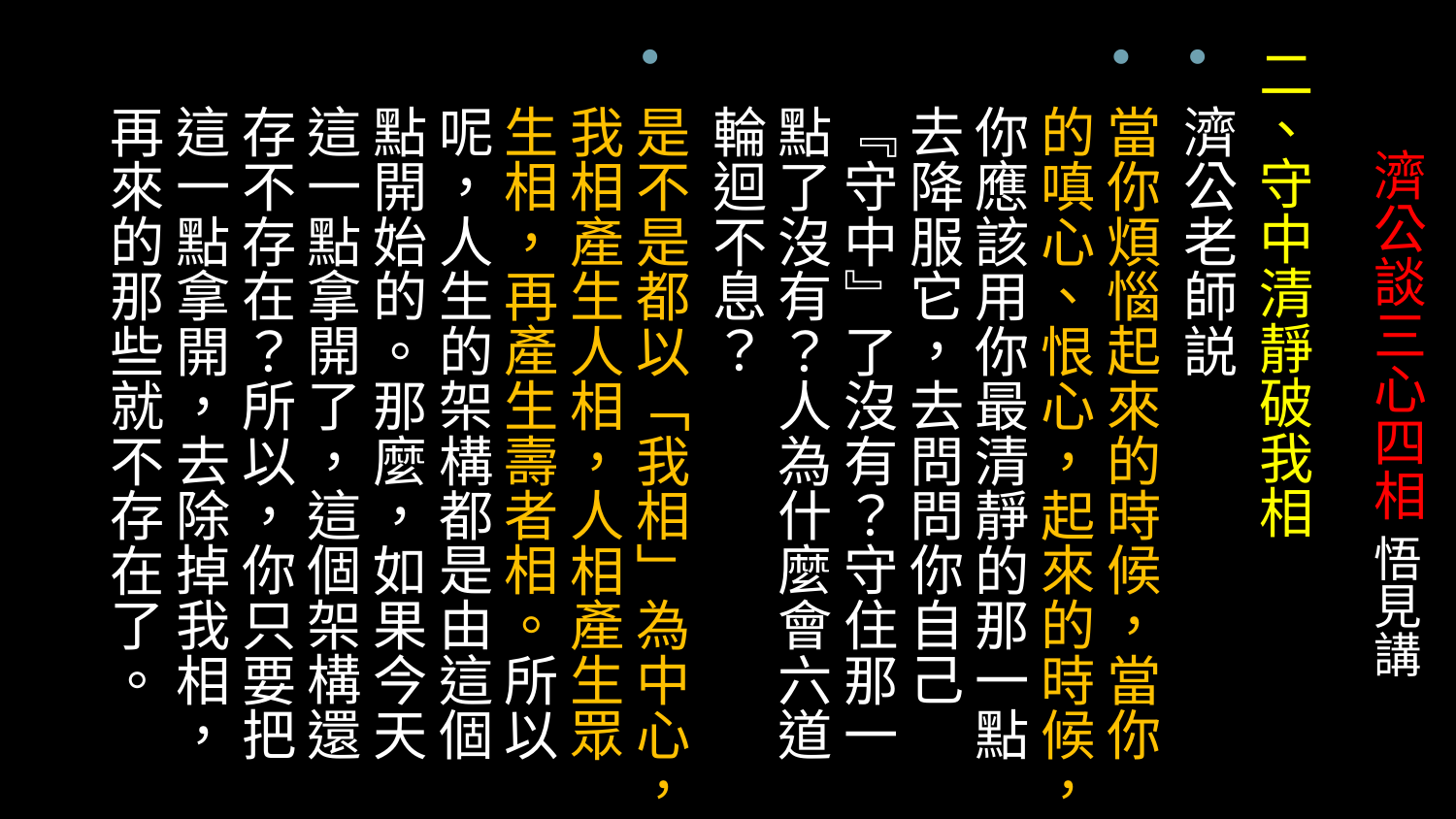

二、守中清靜破我相
濟公老師説
當你煩惱起來的時候，當你的嗔心、恨心，起來的時候，你應該用你最清靜的那一點去降服它，去問問你自己『守中』了沒有？守住那一點了沒有？人為什麼會六道輪迴不息？
是不是都以「我相」為中心，我相產生人相，人相產生眾生相，再產生壽者相。所以呢，人生的架構都是由這個點開始的。那麼，如果今天這一點拿開了，這個架構還存不存在？所以，你只要把這一點拿開，去除掉我相，再來的那些就不存在了。

# 濟公談三心四相 悟見講